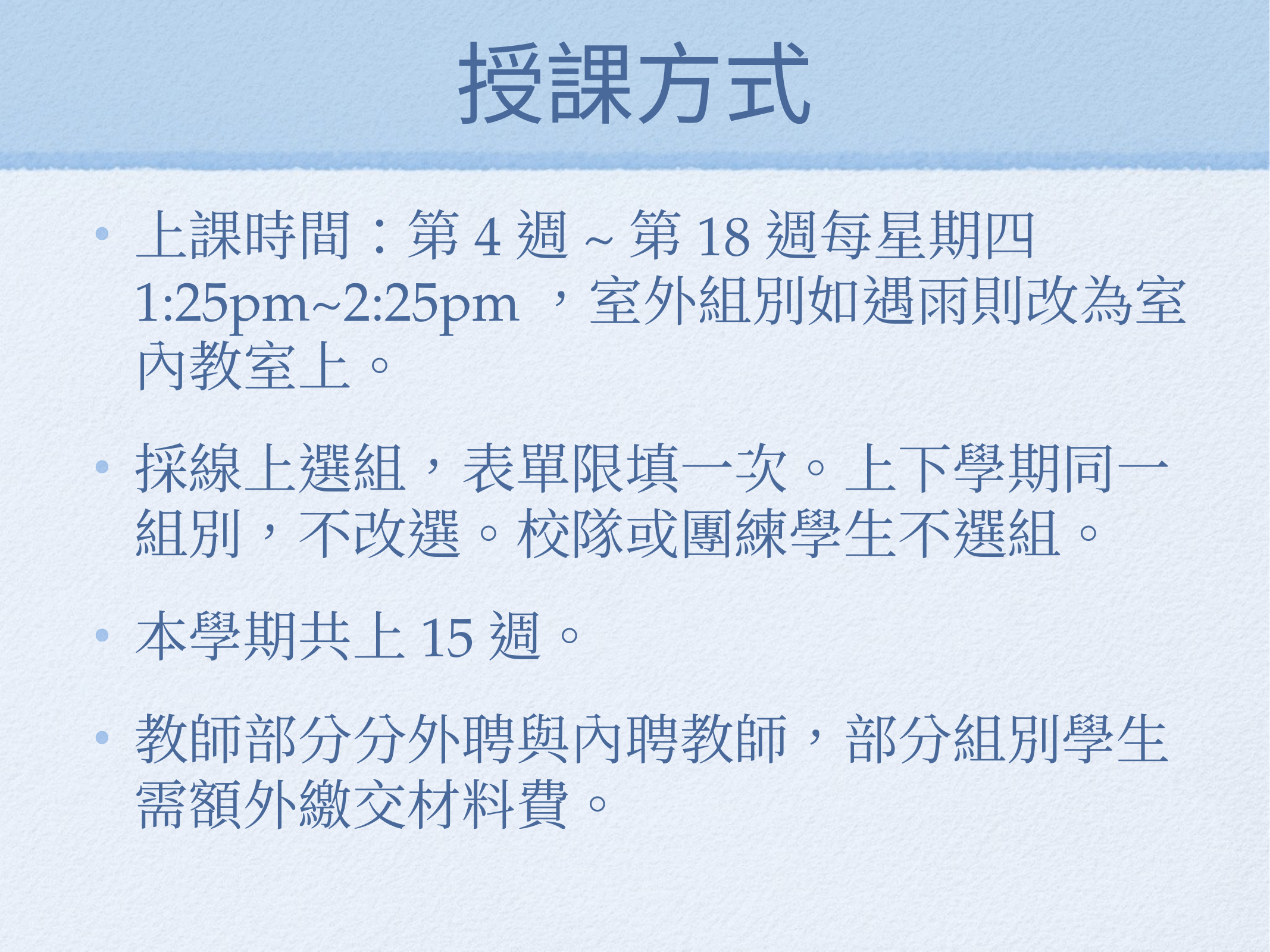

# 授課方式
上課時間：第4週~第18週每星期四1:25pm~2:25pm，室外組別如遇雨則改為室內教室上。
採線上選組，表單限填一次。上下學期同一組別，不改選。校隊或團練學生不選組。
本學期共上15週。
教師部分分外聘與內聘教師，部分組別學生需額外繳交材料費。